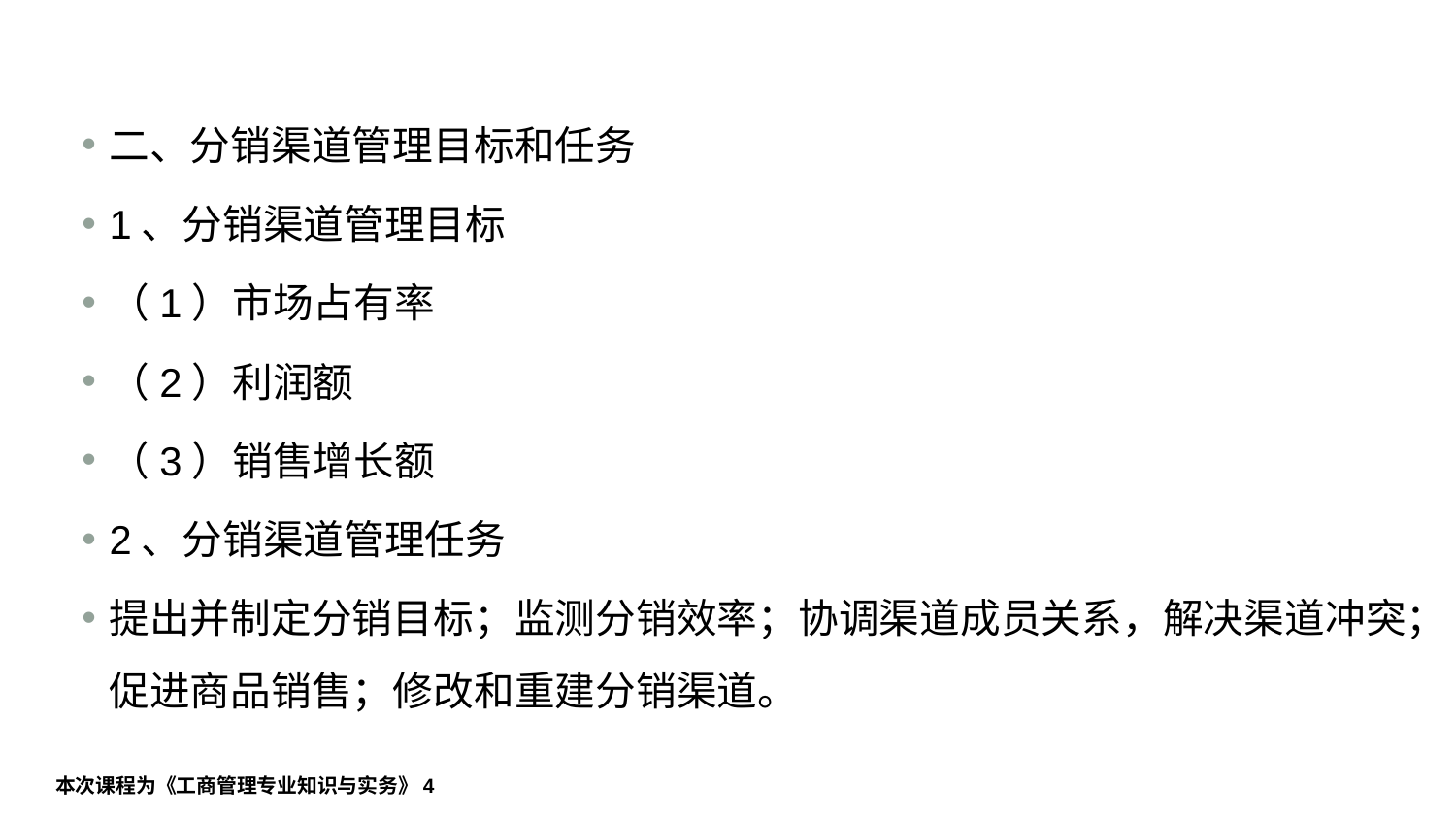

#
二、分销渠道管理目标和任务
1、分销渠道管理目标
（1）市场占有率
（2）利润额
（3）销售增长额
2、分销渠道管理任务
提出并制定分销目标；监测分销效率；协调渠道成员关系，解决渠道冲突；促进商品销售；修改和重建分销渠道。